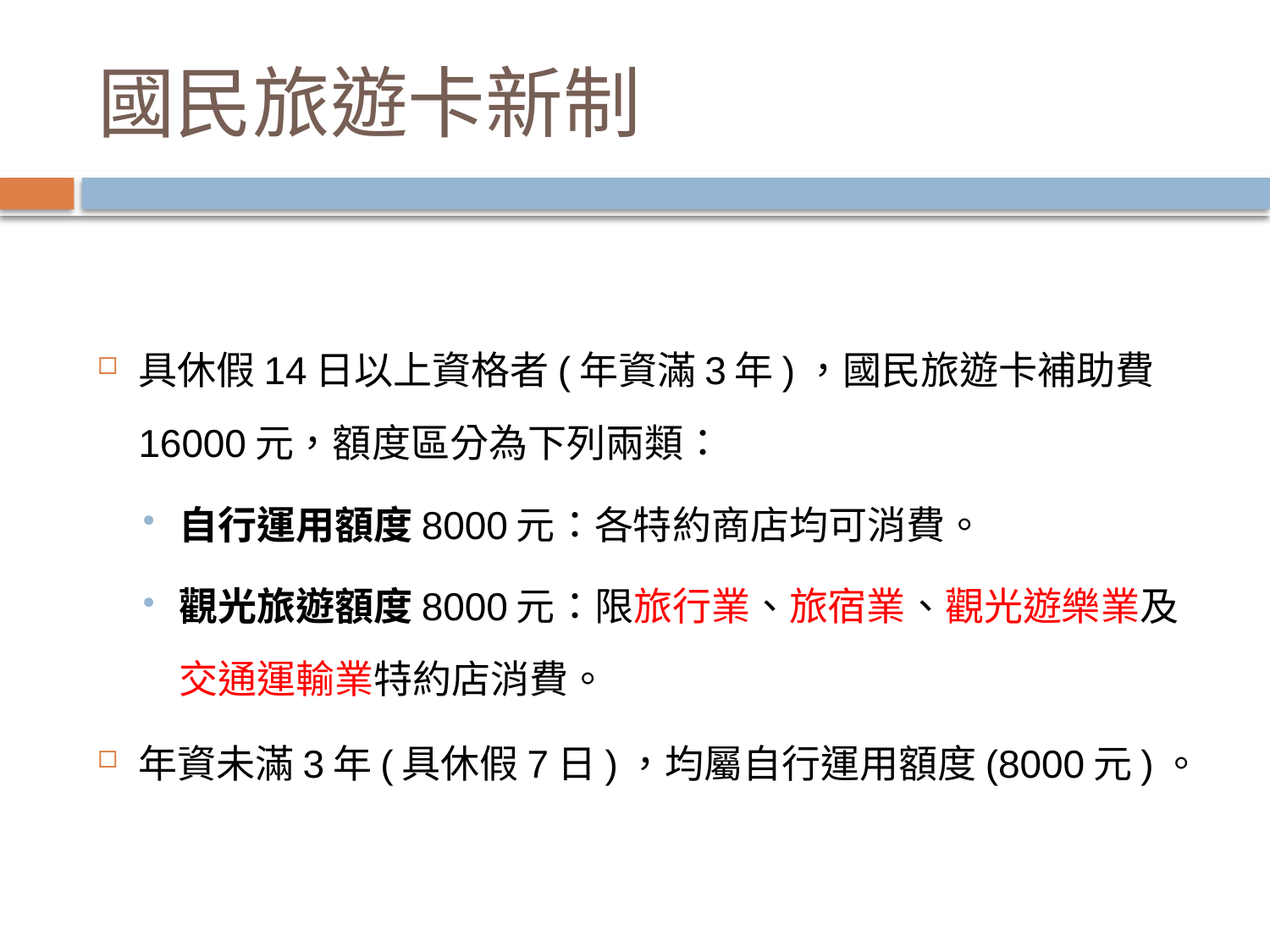

# 國民旅遊卡新制

具休假14日以上資格者(年資滿3年)，國民旅遊卡補助費16000元，額度區分為下列兩類：
自行運用額度8000元：各特約商店均可消費。
觀光旅遊額度8000元：限旅行業、旅宿業、觀光遊樂業及交通運輸業特約店消費。
年資未滿3年(具休假7日)，均屬自行運用額度(8000元)。